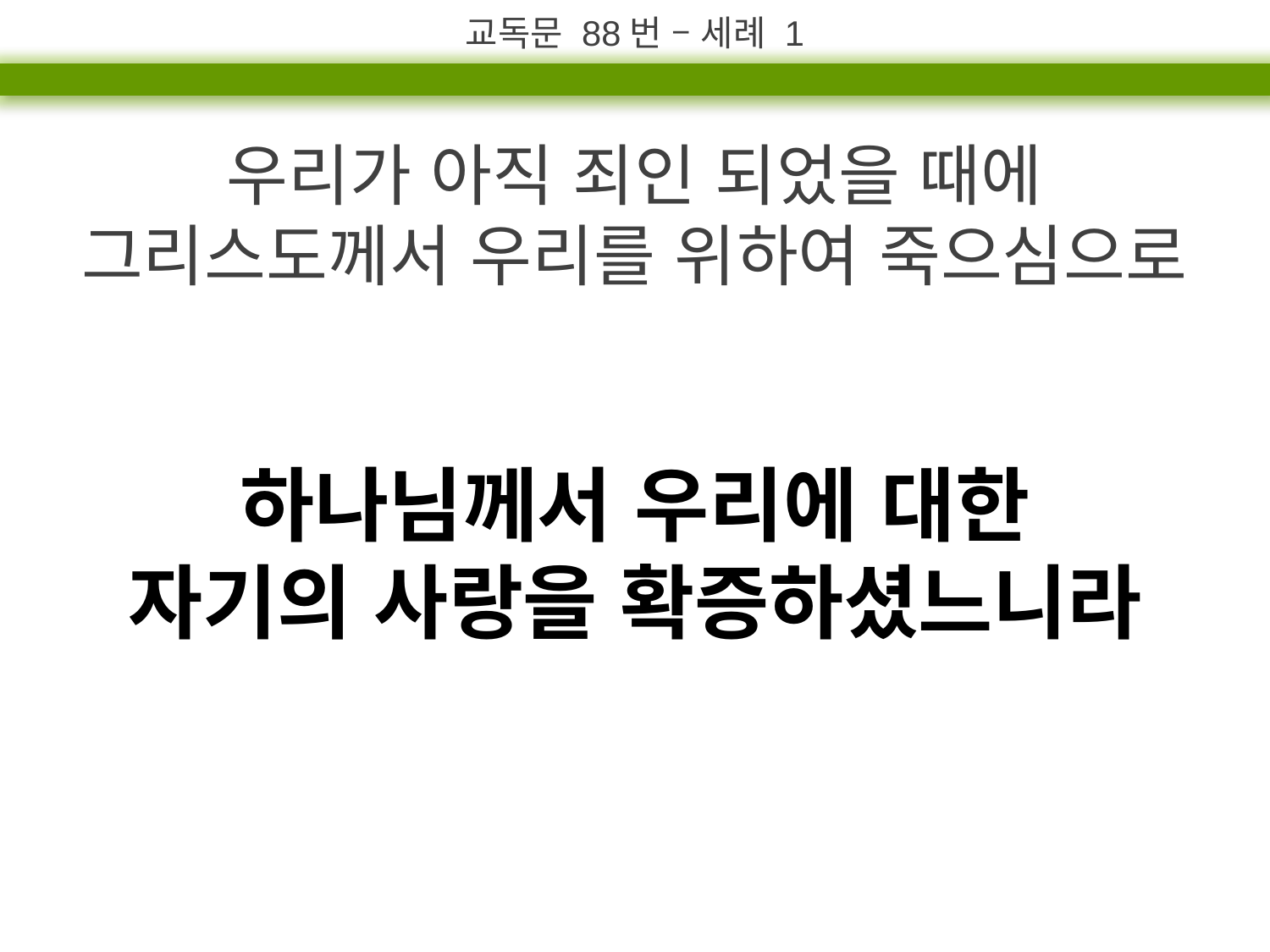

교독문 88번 – 세례 1

우리가 아직 죄인 되었을 때에
그리스도께서 우리를 위하여 죽으심으로
하나님께서 우리에 대한
자기의 사랑을 확증하셨느니라